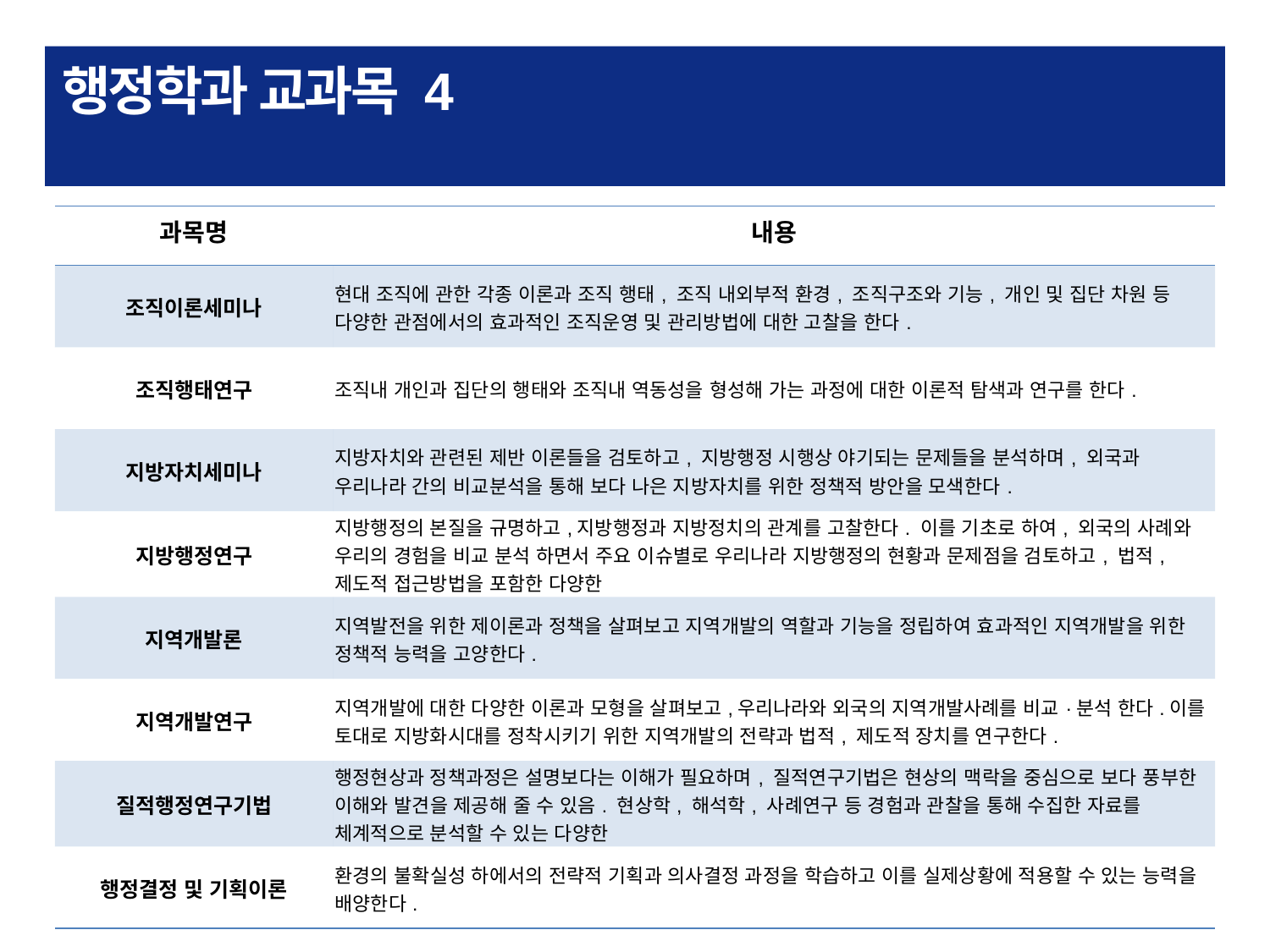

# 행정학과 교과목 4
| 과목명 | 내용 |
| --- | --- |
| 조직이론세미나 | 현대 조직에 관한 각종 이론과 조직 행태, 조직 내외부적 환경, 조직구조와 기능, 개인 및 집단 차원 등 다양한 관점에서의 효과적인 조직운영 및 관리방법에 대한 고찰을 한다. |
| 조직행태연구 | 조직내 개인과 집단의 행태와 조직내 역동성을 형성해 가는 과정에 대한 이론적 탐색과 연구를 한다. |
| 지방자치세미나 | 지방자치와 관련된 제반 이론들을 검토하고, 지방행정 시행상 야기되는 문제들을 분석하며, 외국과 우리나라 간의 비교분석을 통해 보다 나은 지방자치를 위한 정책적 방안을 모색한다. |
| 지방행정연구 | 지방행정의 본질을 규명하고,지방행정과 지방정치의 관계를 고찰한다. 이를 기초로 하여, 외국의 사례와 우리의 경험을 비교 분석 하면서 주요 이슈별로 우리나라 지방행정의 현황과 문제점을 검토하고, 법적, 제도적 접근방법을 포함한 다양한 |
| 지역개발론 | 지역발전을 위한 제이론과 정책을 살펴보고 지역개발의 역할과 기능을 정립하여 효과적인 지역개발을 위한 정책적 능력을 고양한다. |
| 지역개발연구 | 지역개발에 대한 다양한 이론과 모형을 살펴보고,우리나라와 외국의 지역개발사례를 비교·분석 한다.이를 토대로 지방화시대를 정착시키기 위한 지역개발의 전략과 법적, 제도적 장치를 연구한다. |
| 질적행정연구기법 | 행정현상과 정책과정은 설명보다는 이해가 필요하며, 질적연구기법은 현상의 맥락을 중심으로 보다 풍부한 이해와 발견을 제공해 줄 수 있음. 현상학, 해석학, 사례연구 등 경험과 관찰을 통해 수집한 자료를 체계적으로 분석할 수 있는 다양한 |
| 행정결정 및 기획이론 | 환경의 불확실성 하에서의 전략적 기획과 의사결정 과정을 학습하고 이를 실제상황에 적용할 수 있는 능력을 배양한다. |